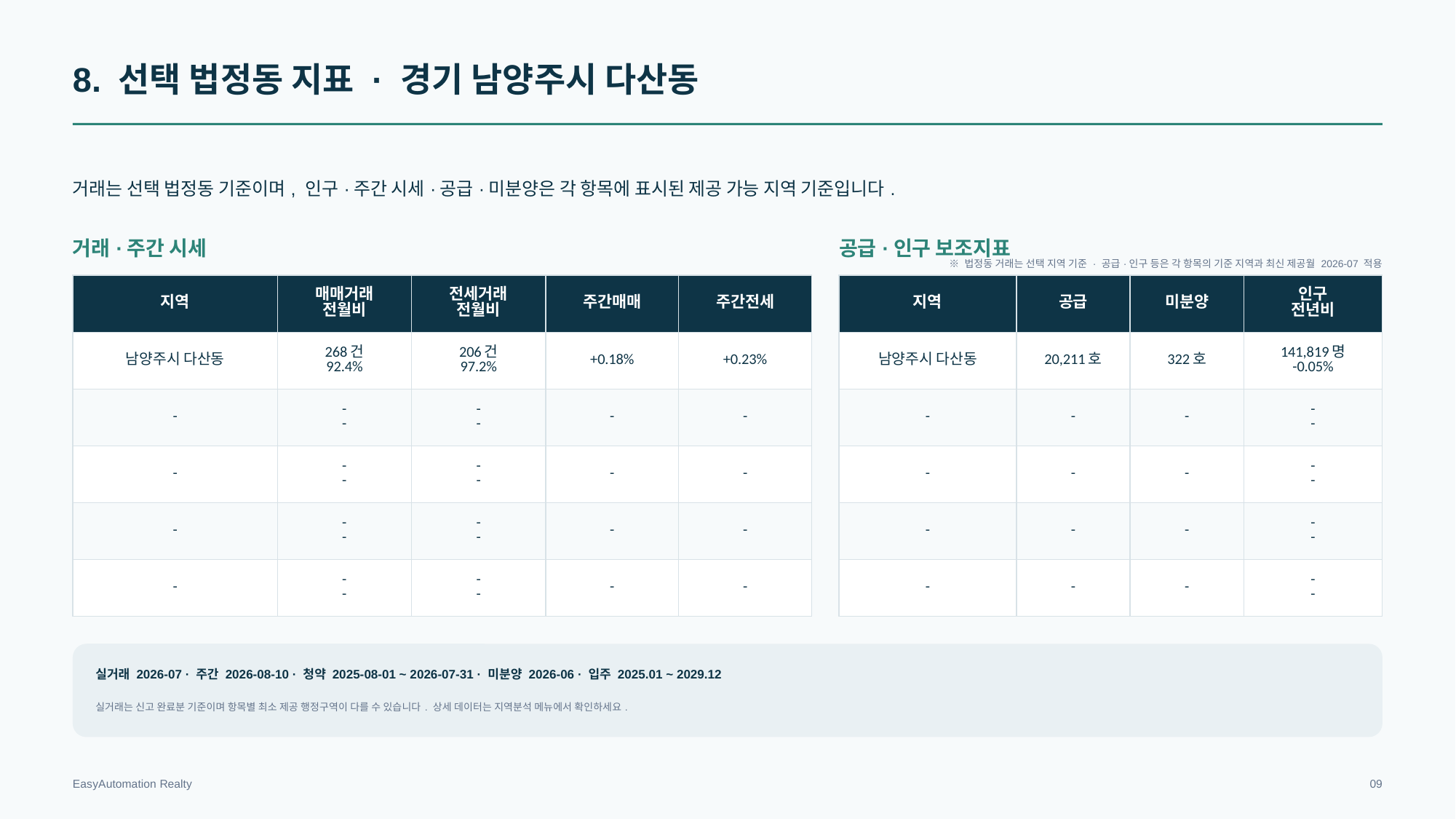

8. 선택 법정동 지표 · 경기 남양주시 다산동

거래는 선택 법정동 기준이며, 인구·주간 시세·공급·미분양은 각 항목에 표시된 제공 가능 지역 기준입니다.
거래·주간 시세
공급·인구 보조지표
※ 법정동 거래는 선택 지역 기준 · 공급·인구 등은 각 항목의 기준 지역과 최신 제공월 2026-07 적용
| 지역 | 매매거래 전월비 | 전세거래 전월비 | 주간매매 | 주간전세 |
| --- | --- | --- | --- | --- |
| 남양주시 다산동 | 268건 92.4% | 206건 97.2% | +0.18% | +0.23% |
| - | - - | - - | - | - |
| - | - - | - - | - | - |
| - | - - | - - | - | - |
| - | - - | - - | - | - |
| 지역 | 공급 | 미분양 | 인구 전년비 |
| --- | --- | --- | --- |
| 남양주시 다산동 | 20,211호 | 322호 | 141,819명 -0.05% |
| - | - | - | - - |
| - | - | - | - - |
| - | - | - | - - |
| - | - | - | - - |

실거래 2026-07 · 주간 2026-08-10 · 청약 2025-08-01 ~ 2026-07-31 · 미분양 2026-06 · 입주 2025.01 ~ 2029.12
실거래는 신고 완료분 기준이며 항목별 최소 제공 행정구역이 다를 수 있습니다. 상세 데이터는 지역분석 메뉴에서 확인하세요.
EasyAutomation Realty
09